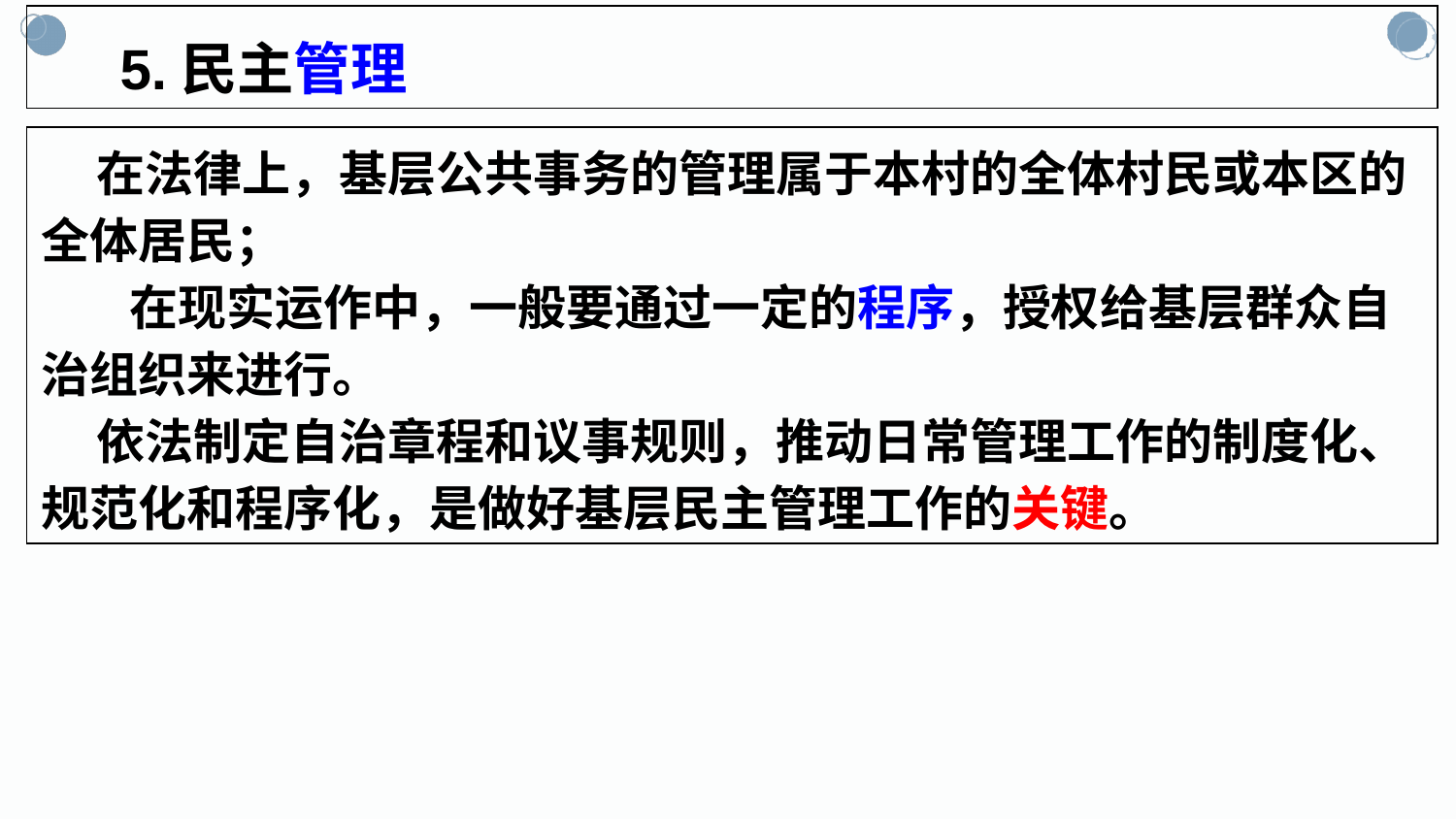

5.民主管理
    在法律上，基层公共事务的管理属于本村的全体村民或本区的全体居民；
       在现实运作中，一般要通过一定的程序，授权给基层群众自治组织来进行。
    依法制定自治章程和议事规则，推动日常管理工作的制度化、规范化和程序化，是做好基层民主管理工作的关键。